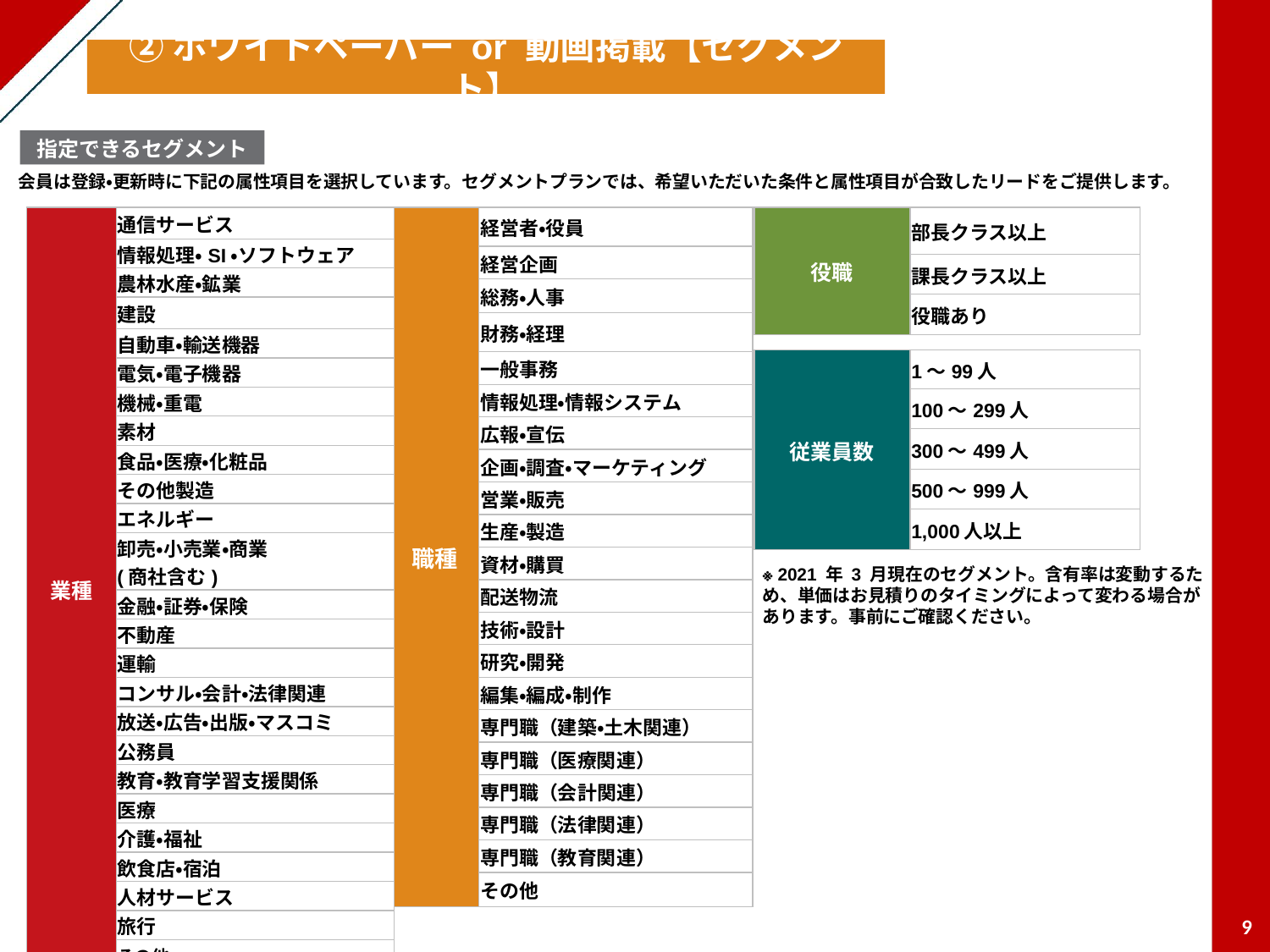

②ホワイトペーパー or 動画掲載【セグメント】
指定できるセグメント
会員は登録・更新時に下記の属性項目を選択しています。セグメントプランでは、希望いただいた条件と属性項目が合致したリードをご提供します。
| 業種 | 通信サービス |
| --- | --- |
|  | 情報処理・SI・ソフトウェア |
|  | 農林水産・鉱業 |
|  | 建設 |
|  | 自動車・輸送機器 |
|  | 電気・電子機器 |
|  | 機械・重電 |
|  | 素材 |
|  | 食品・医療・化粧品 |
|  | その他製造 |
|  | エネルギー |
|  | 卸売・小売業・商業 (商社含む) |
|  | 金融・証券・保険 |
|  | 不動産 |
|  | 運輸 |
|  | コンサル・会計・法律関連 |
|  | 放送・広告・出版・マスコミ |
|  | 公務員 |
|  | 教育・教育学習支援関係 |
|  | 医療 |
|  | 介護・福祉 |
|  | 飲食店・宿泊 |
|  | 人材サービス |
|  | 旅行 |
|  | その他 |
| 職種 | 経営者・役員 |
| --- | --- |
|  | 経営企画 |
|  | 総務・人事 |
|  | 財務・経理 |
|  | 一般事務 |
|  | 情報処理・情報システム |
|  | 広報・宣伝 |
|  | 企画・調査・マーケティング |
|  | 営業・販売 |
|  | 生産・製造 |
|  | 資材・購買 |
|  | 配送物流 |
|  | 技術・設計 |
|  | 研究・開発 |
|  | 編集・編成・制作 |
|  | 専門職（建築・土木関連） |
|  | 専門職（医療関連） |
|  | 専門職（会計関連） |
|  | 専門職（法律関連） |
|  | 専門職（教育関連） |
|  | その他 |
| 役職 | 部長クラス以上 |
| --- | --- |
|  | 課長クラス以上 |
|  | 役職あり |
| 従業員数 | 1～99人 |
| --- | --- |
|  | 100～299人 |
|  | 300～499人 |
|  | 500～999人 |
|  | 1,000人以上 |
※ 2021 年 3 月現在のセグメント。含有率は変動するため、単価はお見積りのタイミングによって変わる場合があります。事前にご確認ください。
9